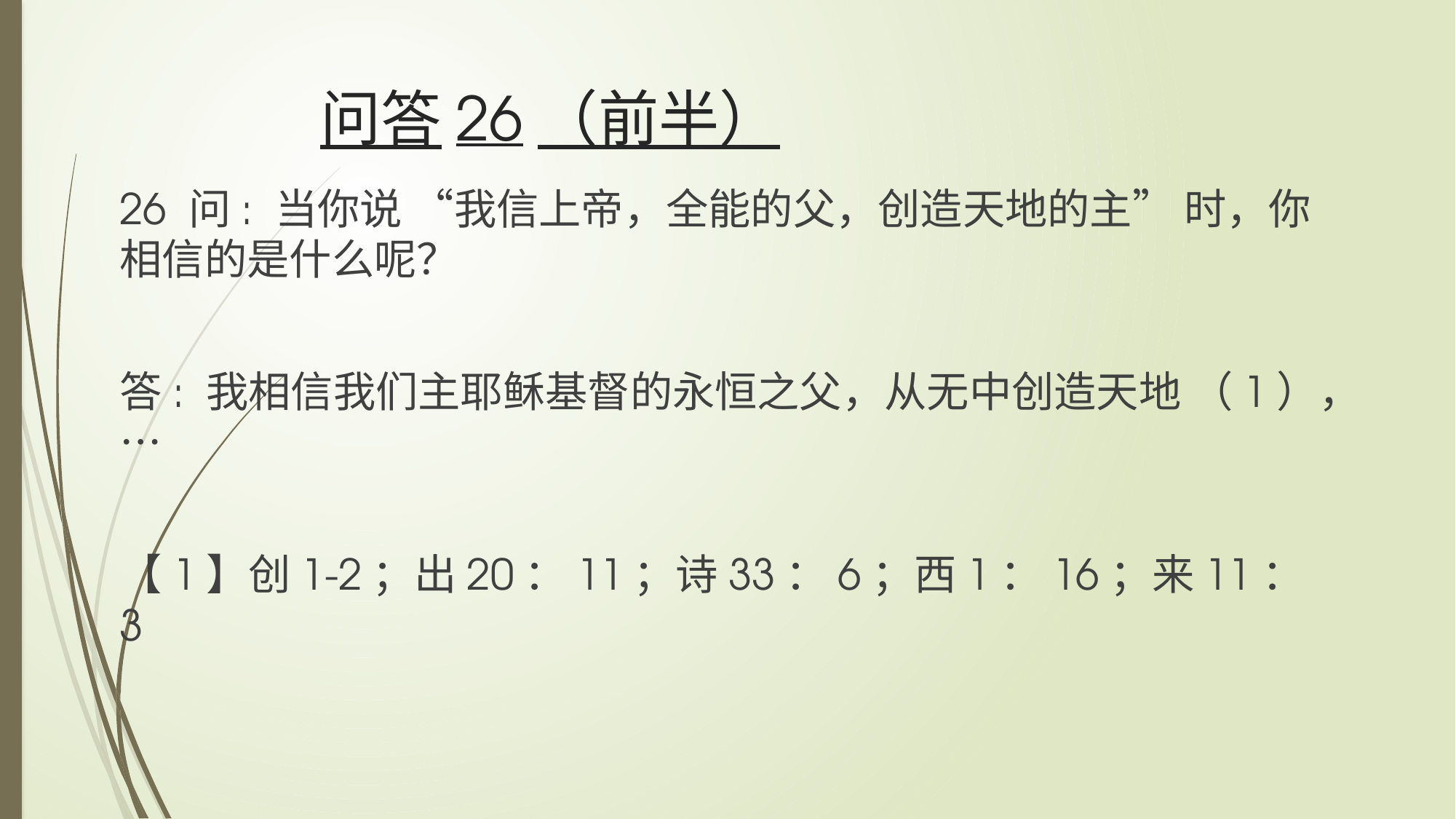

# 问答26（前半）
26 问: 当你说 “我信上帝，全能的父，创造天地的主” 时，你相信的是什么呢？

答: 我相信我们主耶稣基督的永恒之父，从无中创造天地 （1），…

【1】创1-2；出20：11；诗33：6；西1：16；来11：3